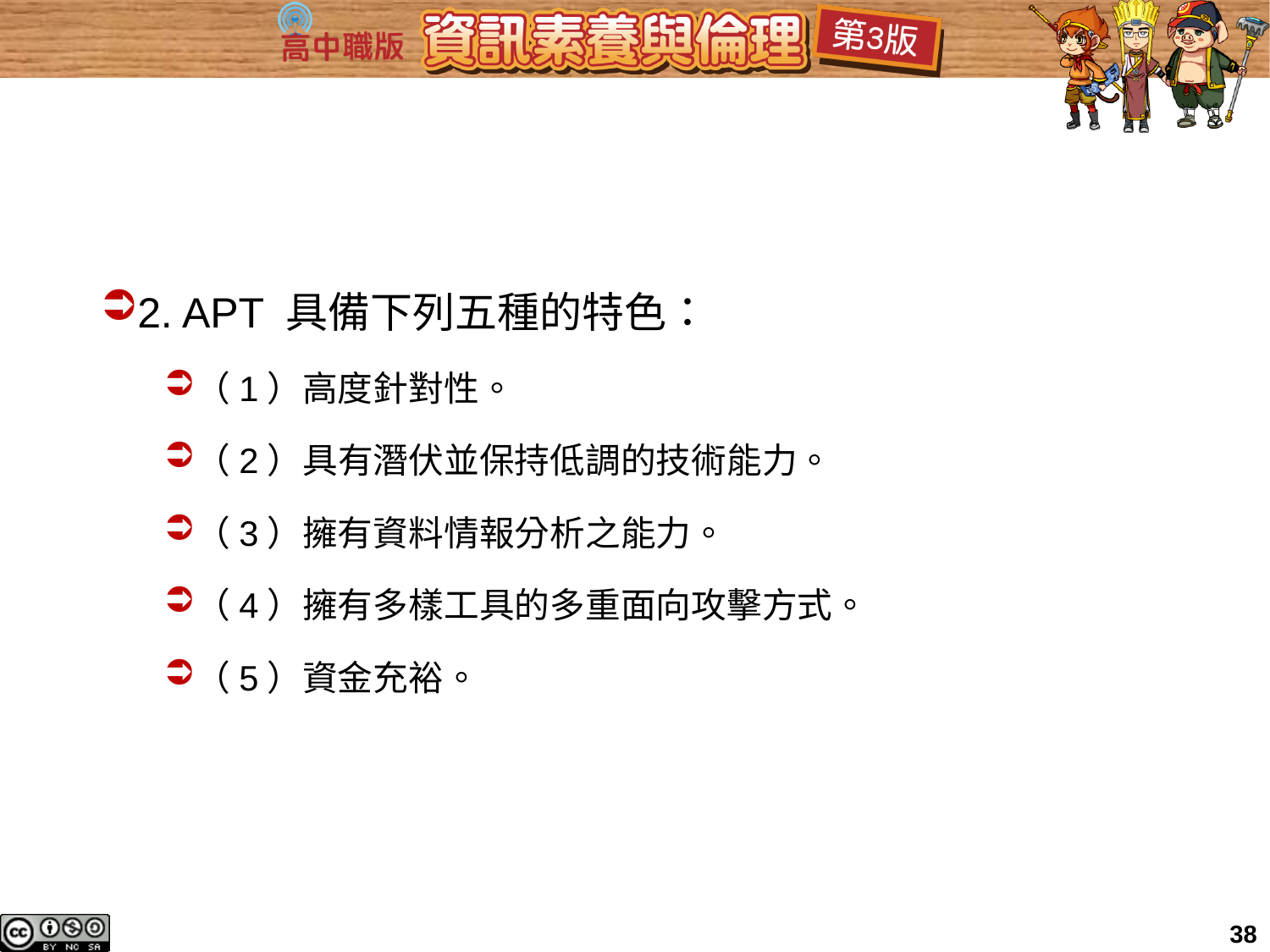

#
2. APT 具備下列五種的特色：
（1）高度針對性。
（2）具有潛伏並保持低調的技術能力。
（3）擁有資料情報分析之能力。
（4）擁有多樣工具的多重面向攻擊方式。
（5）資金充裕。
38